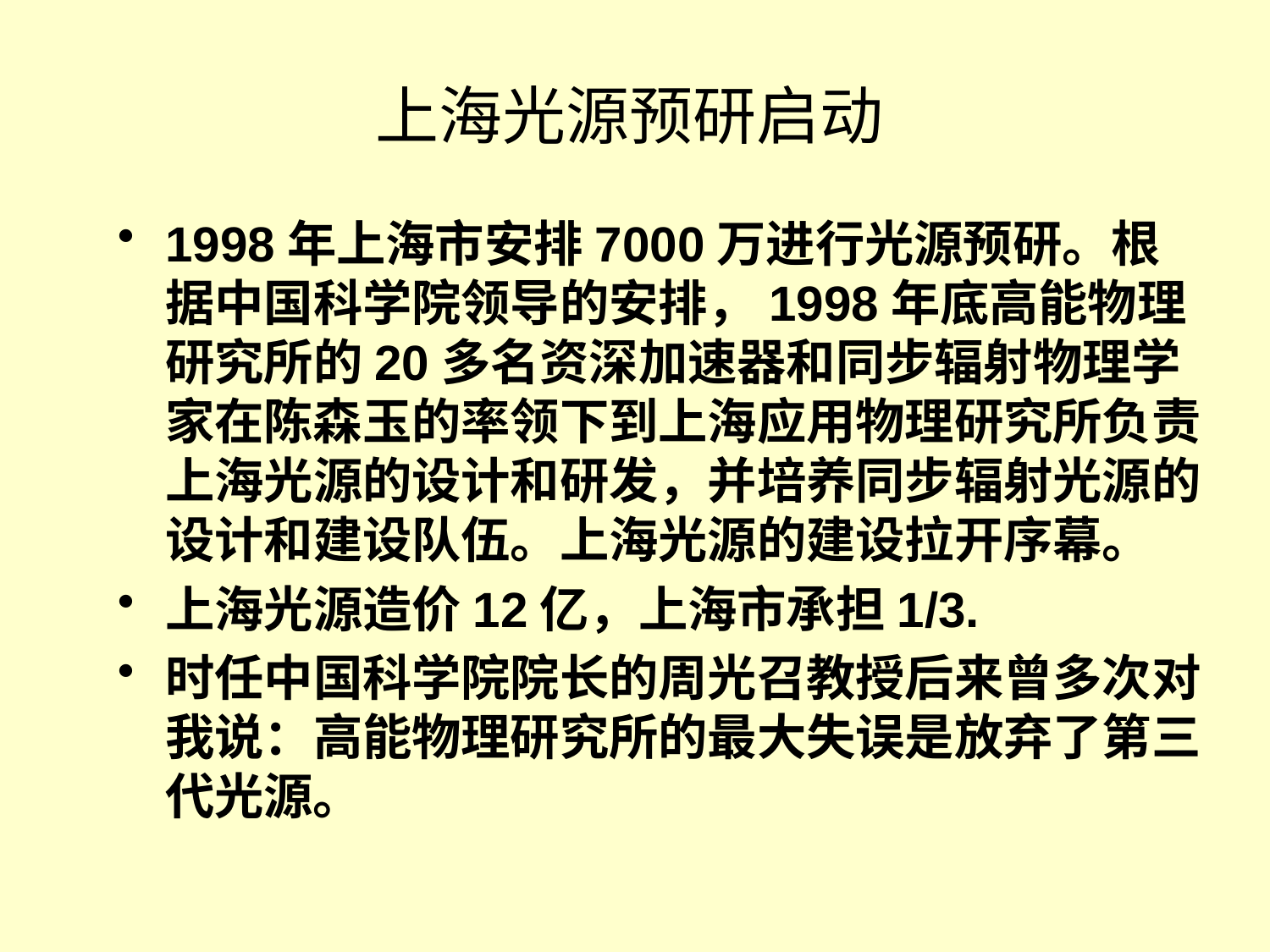

# 上海光源预研启动
1998年上海市安排7000万进行光源预研。根据中国科学院领导的安排，1998年底高能物理研究所的20多名资深加速器和同步辐射物理学家在陈森玉的率领下到上海应用物理研究所负责上海光源的设计和研发，并培养同步辐射光源的设计和建设队伍。上海光源的建设拉开序幕。
上海光源造价12亿，上海市承担1/3.
时任中国科学院院长的周光召教授后来曾多次对我说：高能物理研究所的最大失误是放弃了第三代光源。